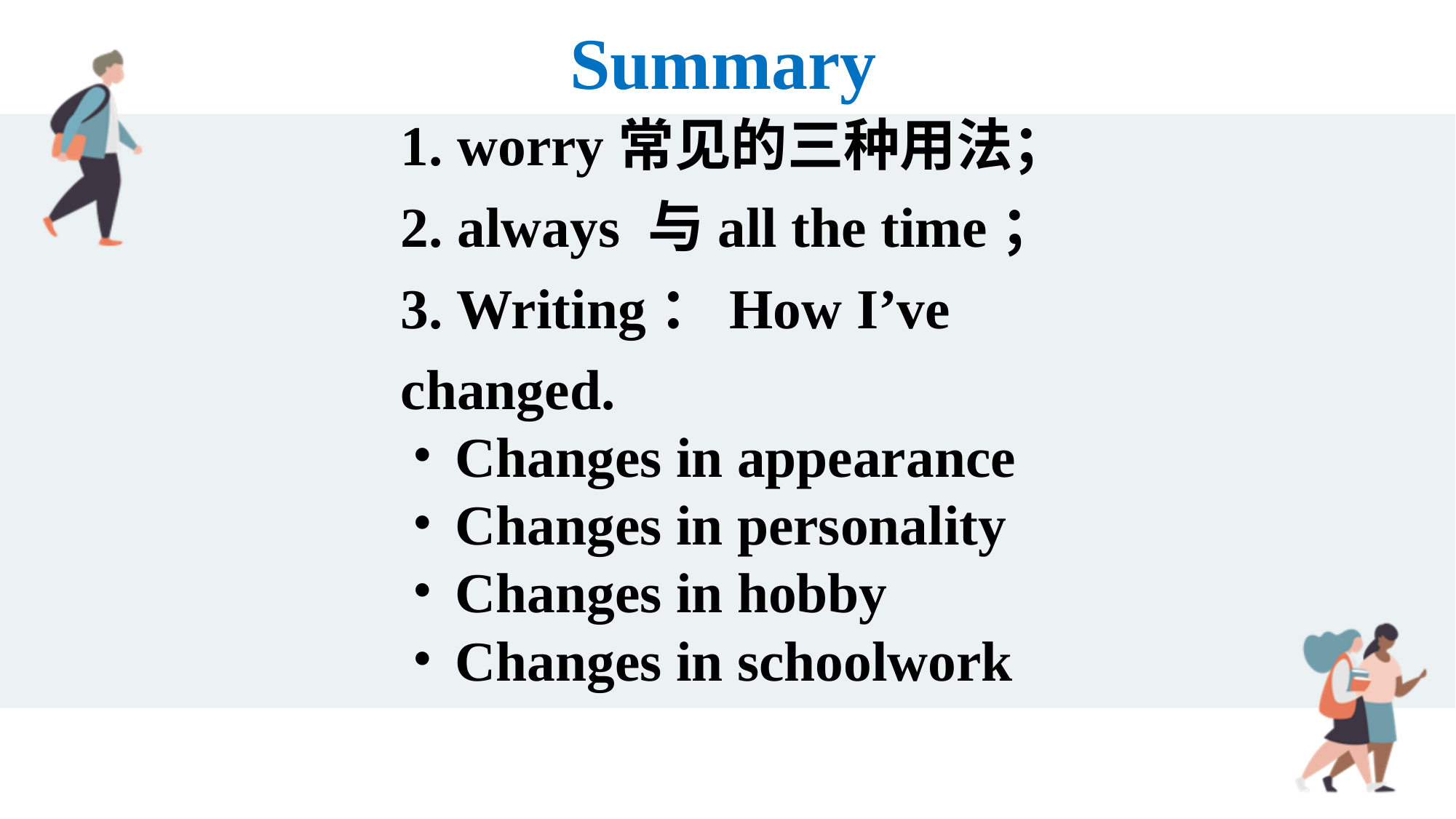

Summary
1. worry常见的三种用法；
2. always 与all the time；
3. Writing：How I’ve changed.
Changes in appearance
Changes in personality
Changes in hobby
Changes in schoolwork